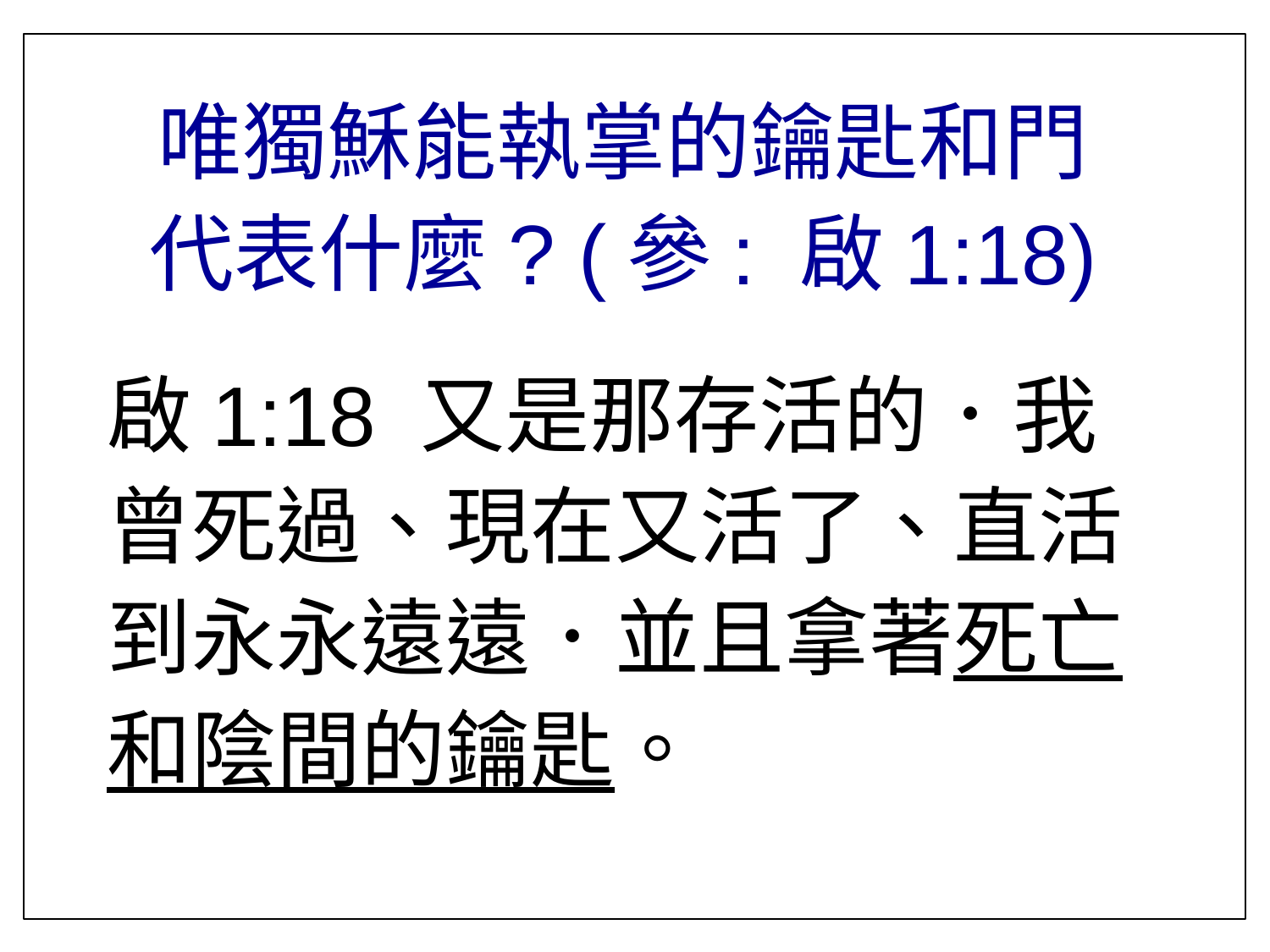

唯獨穌能執掌的鑰匙和門代表什麼? (參: 啟1:18)
啟1:18 又是那存活的．我曾死過、現在又活了、直活到永永遠遠．並且拿著死亡和陰間的鑰匙。